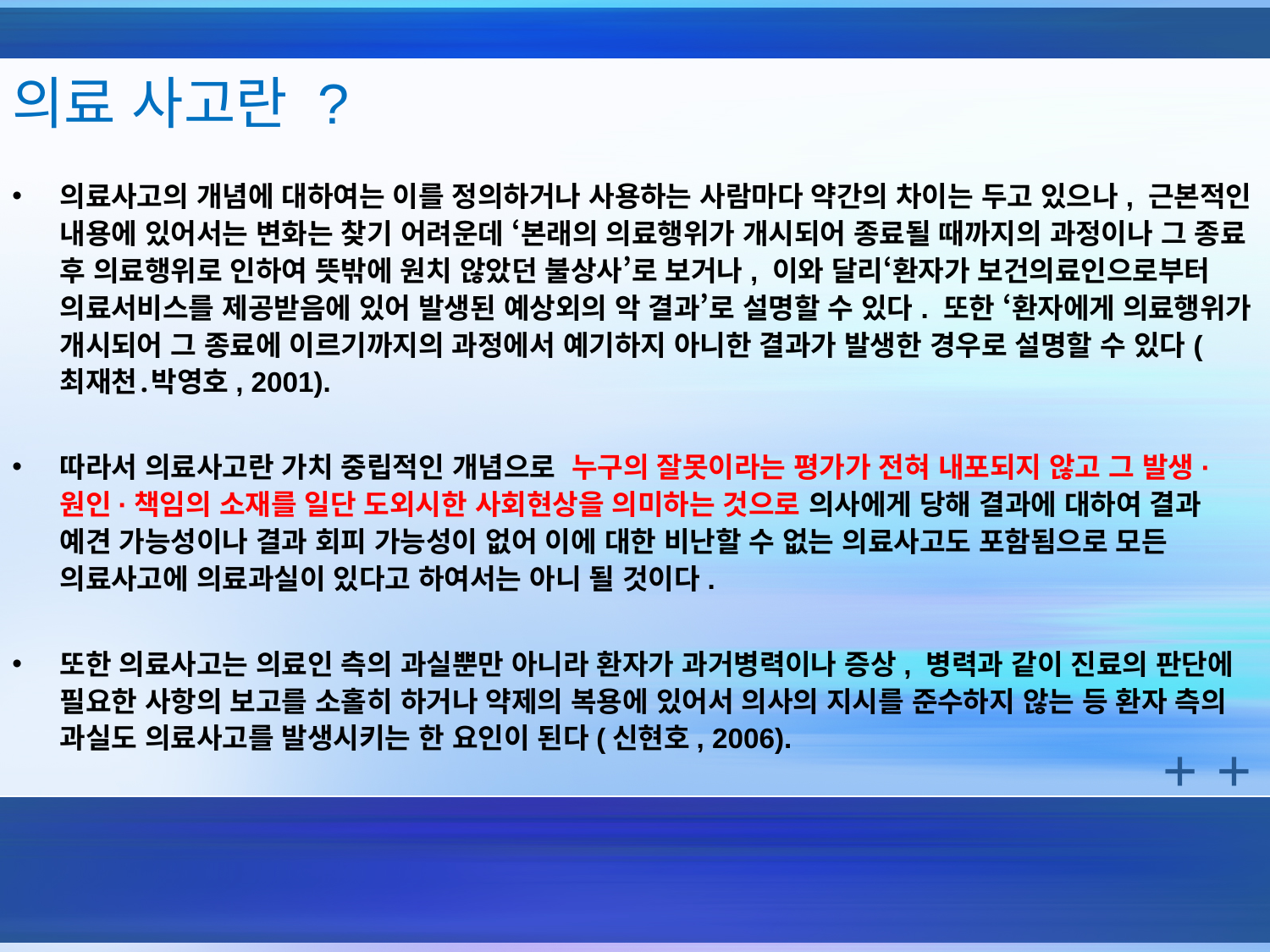

# 의료 사고란 ?
의료사고의 개념에 대하여는 이를 정의하거나 사용하는 사람마다 약간의 차이는 두고 있으나, 근본적인 내용에 있어서는 변화는 찾기 어려운데 ‘본래의 의료행위가 개시되어 종료될 때까지의 과정이나 그 종료 후 의료행위로 인하여 뜻밖에 원치 않았던 불상사’로 보거나, 이와 달리‘환자가 보건의료인으로부터 의료서비스를 제공받음에 있어 발생된 예상외의 악 결과’로 설명할 수 있다. 또한 ‘환자에게 의료행위가 개시되어 그 종료에 이르기까지의 과정에서 예기하지 아니한 결과가 발생한 경우로 설명할 수 있다(최재천․박영호, 2001).

따라서 의료사고란 가치 중립적인 개념으로  누구의 잘못이라는 평가가 전혀 내포되지 않고 그 발생·원인·책임의 소재를 일단 도외시한 사회현상을 의미하는 것으로 의사에게 당해 결과에 대하여 결과 예견 가능성이나 결과 회피 가능성이 없어 이에 대한 비난할 수 없는 의료사고도 포함됨으로 모든 의료사고에 의료과실이 있다고 하여서는 아니 될 것이다.

또한 의료사고는 의료인 측의 과실뿐만 아니라 환자가 과거병력이나 증상, 병력과 같이 진료의 판단에 필요한 사항의 보고를 소홀히 하거나 약제의 복용에 있어서 의사의 지시를 준수하지 않는 등 환자 측의 과실도 의료사고를 발생시키는 한 요인이 된다(신현호, 2006).